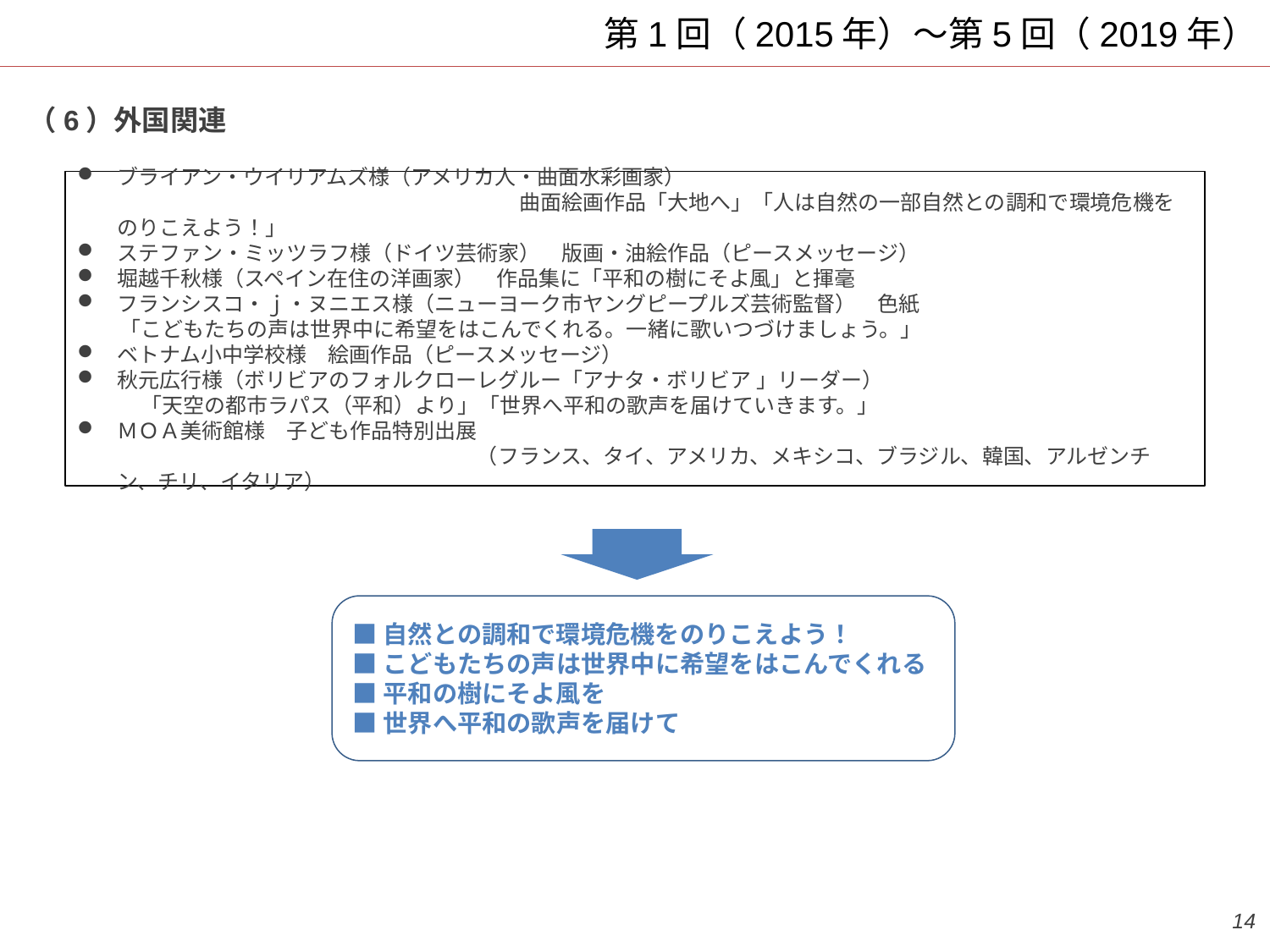

# 第1回（2015年）～第5回（2019年）
（6）外国関連
ブライアン・ウイリアムズ様（アメリカ人・曲面水彩画家）　　　　　　　　　　　　　　　　　　　　　　　　　　　　　　　　　　　　　　　　　　曲面絵画作品「大地へ」「人は自然の一部自然との調和で環境危機をのりこえよう！」
ステファン・ミッツラフ様（ドイツ芸術家）　版画・油絵作品（ピースメッセージ）
堀越千秋様（スペイン在住の洋画家）　作品集に「平和の樹にそよ風」と揮毫
フランシスコ・ｊ・ヌニエス様（ニューヨーク市ヤングピープルズ芸術監督）　色紙
　　「こどもたちの声は世界中に希望をはこんでくれる。一緒に歌いつづけましょう。」
ベトナム小中学校様　絵画作品（ピースメッセージ）
秋元広行様（ボリビアのフォルクローレグルー「アナタ・ボリビア 」リーダー）
　　　「天空の都市ラパス（平和）より」「世界へ平和の歌声を届けていきます。」
ＭＯＡ美術館様　子ども作品特別出展　　　　　　　　　　　　　　　　　　　　　　　　　　　　　　　　　　　　　　　　　　　　　　　　　　（フランス、タイ、アメリカ、メキシコ、ブラジル、韓国、アルゼンチン、チリ、イタリア）

■自然との調和で環境危機をのりこえよう！
■こどもたちの声は世界中に希望をはこんでくれる
■平和の樹にそよ風を
■世界へ平和の歌声を届けて